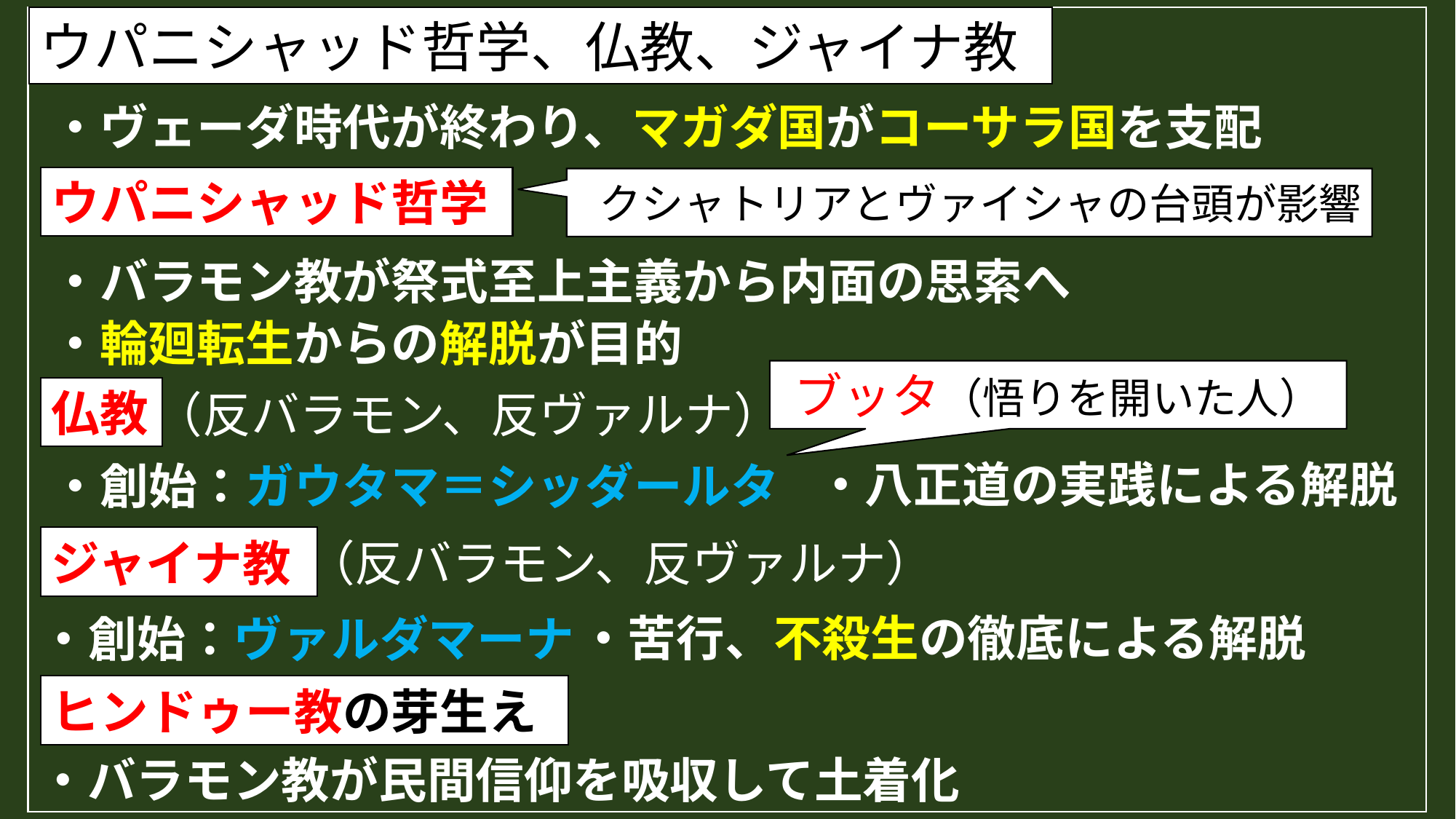

ウパニシャッド哲学、仏教、ジャイナ教
・ヴェーダ時代が終わり、マガダ国がコーサラ国を支配
ウパニシャッド哲学
クシャトリアとヴァイシャの台頭が影響
・バラモン教が祭式至上主義から内面の思索へ
・輪廻転生からの解脱が目的
ブッタ（悟りを開いた人）
仏教
（反バラモン、反ヴァルナ）
・八正道の実践による解脱
・創始：ガウタマ＝シッダールタ
ジャイナ教
（反バラモン、反ヴァルナ）
・苦行、不殺生の徹底による解脱
・創始：ヴァルダマーナ
ヒンドゥー教の芽生え
・バラモン教が民間信仰を吸収して土着化